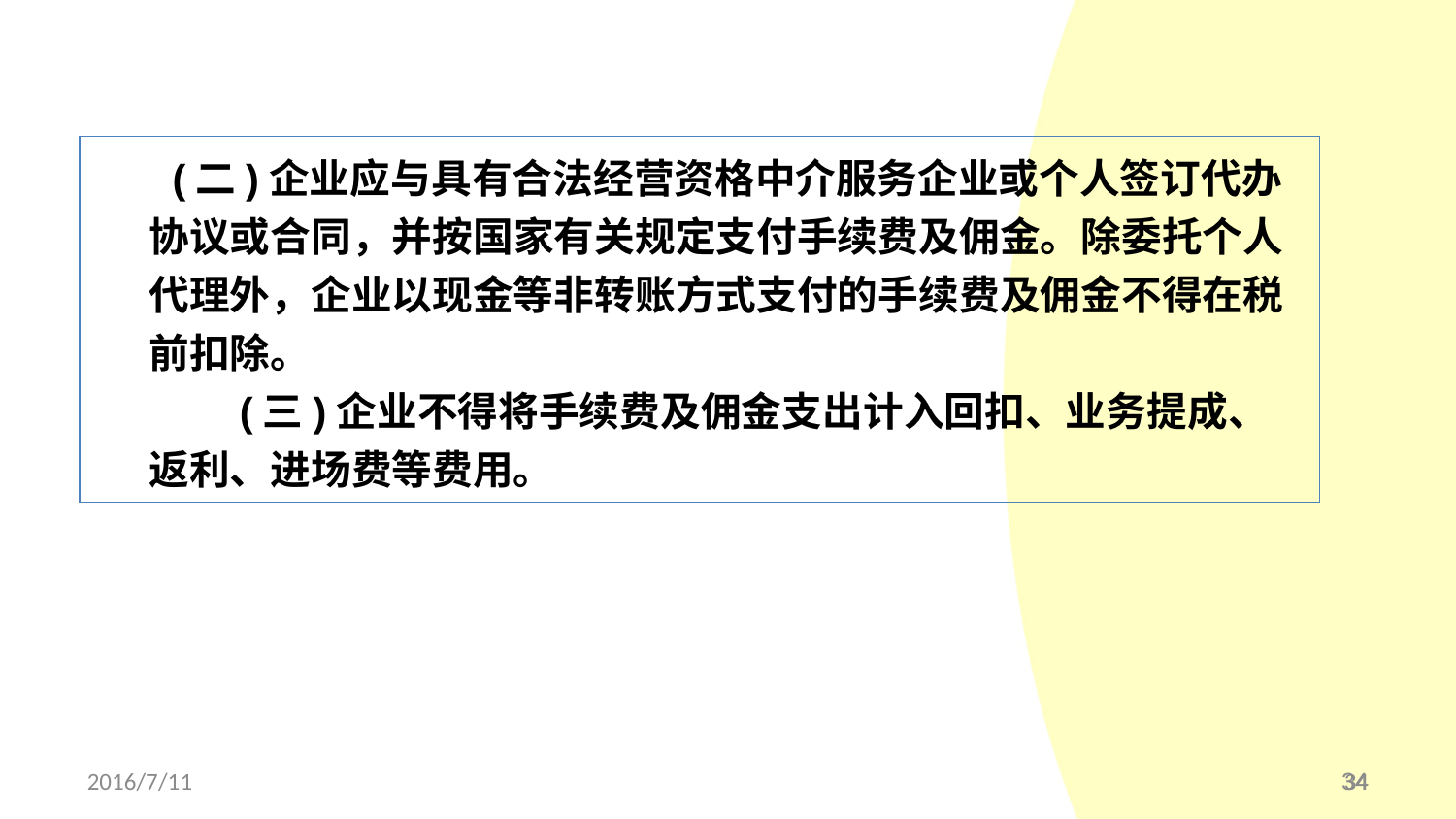

(二)企业应与具有合法经营资格中介服务企业或个人签订代办协议或合同，并按国家有关规定支付手续费及佣金。除委托个人代理外，企业以现金等非转账方式支付的手续费及佣金不得在税前扣除。
　　(三)企业不得将手续费及佣金支出计入回扣、业务提成、返利、进场费等费用。
2016/7/11
34
34